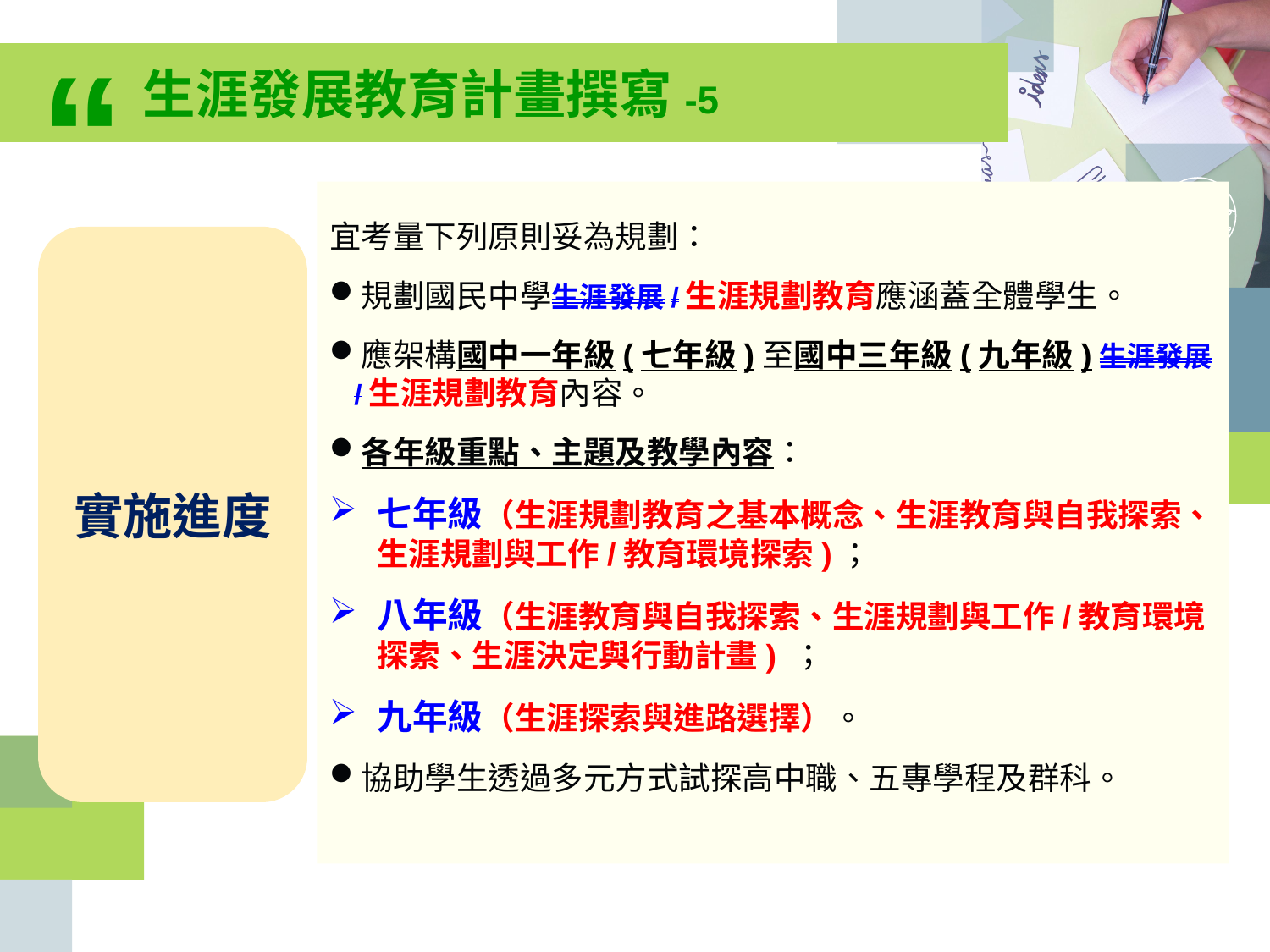

“
生涯發展教育計畫撰寫-5

宜考量下列原則妥為規劃：
規劃國民中學生涯發展/生涯規劃教育應涵蓋全體學生。
應架構國中一年級(七年級)至國中三年級(九年級)生涯發展/生涯規劃教育內容。
各年級重點、主題及教學內容：
七年級（生涯規劃教育之基本概念、生涯教育與自我探索、生涯規劃與工作/教育環境探索)；
八年級（生涯教育與自我探索、生涯規劃與工作/教育環境探索、生涯決定與行動計畫) ；
九年級（生涯探索與進路選擇）。
協助學生透過多元方式試探高中職、五專學程及群科。

實施進度